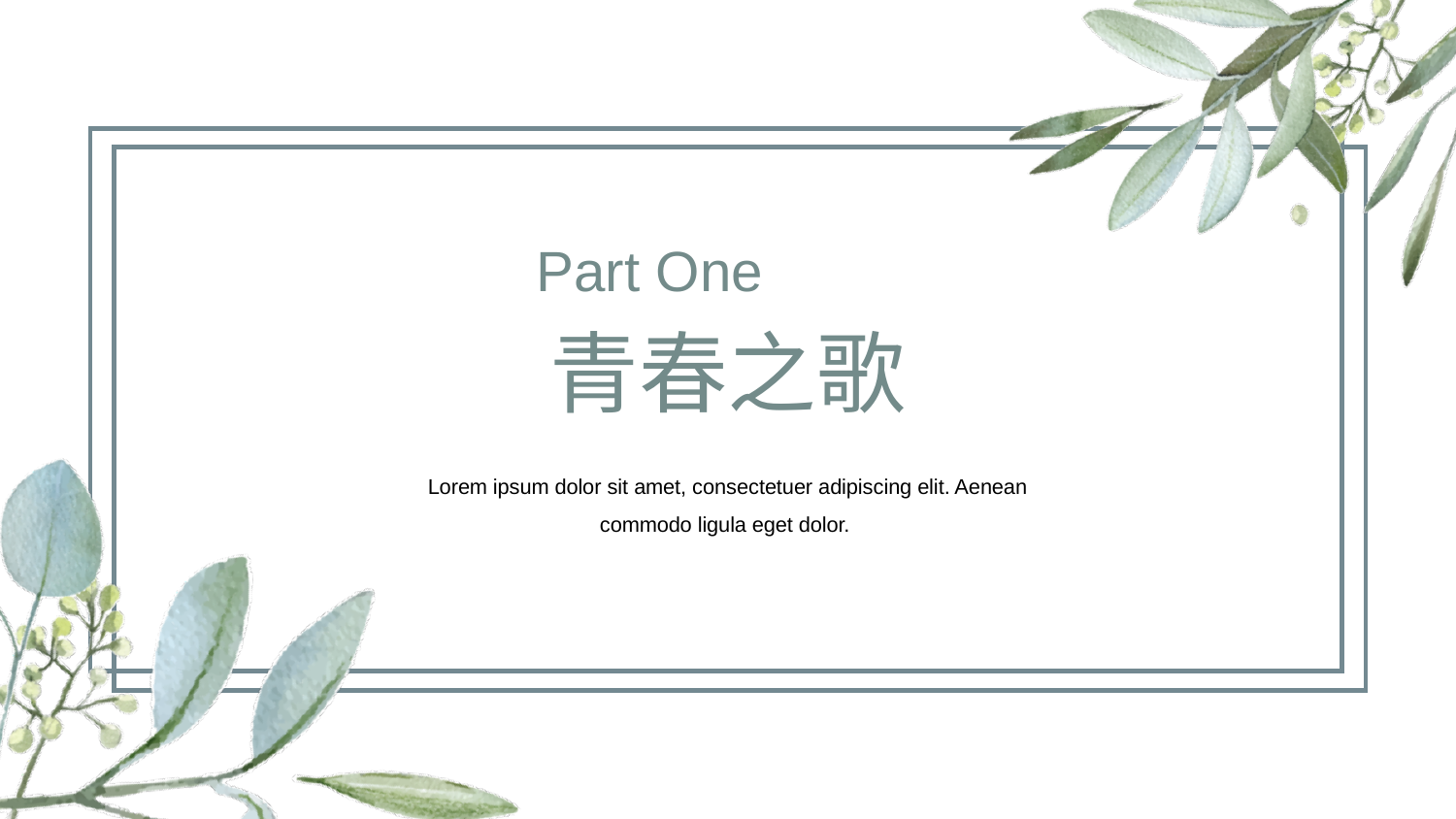

Part One
青春之歌
Lorem ipsum dolor sit amet, consectetuer adipiscing elit. Aenean commodo ligula eget dolor.